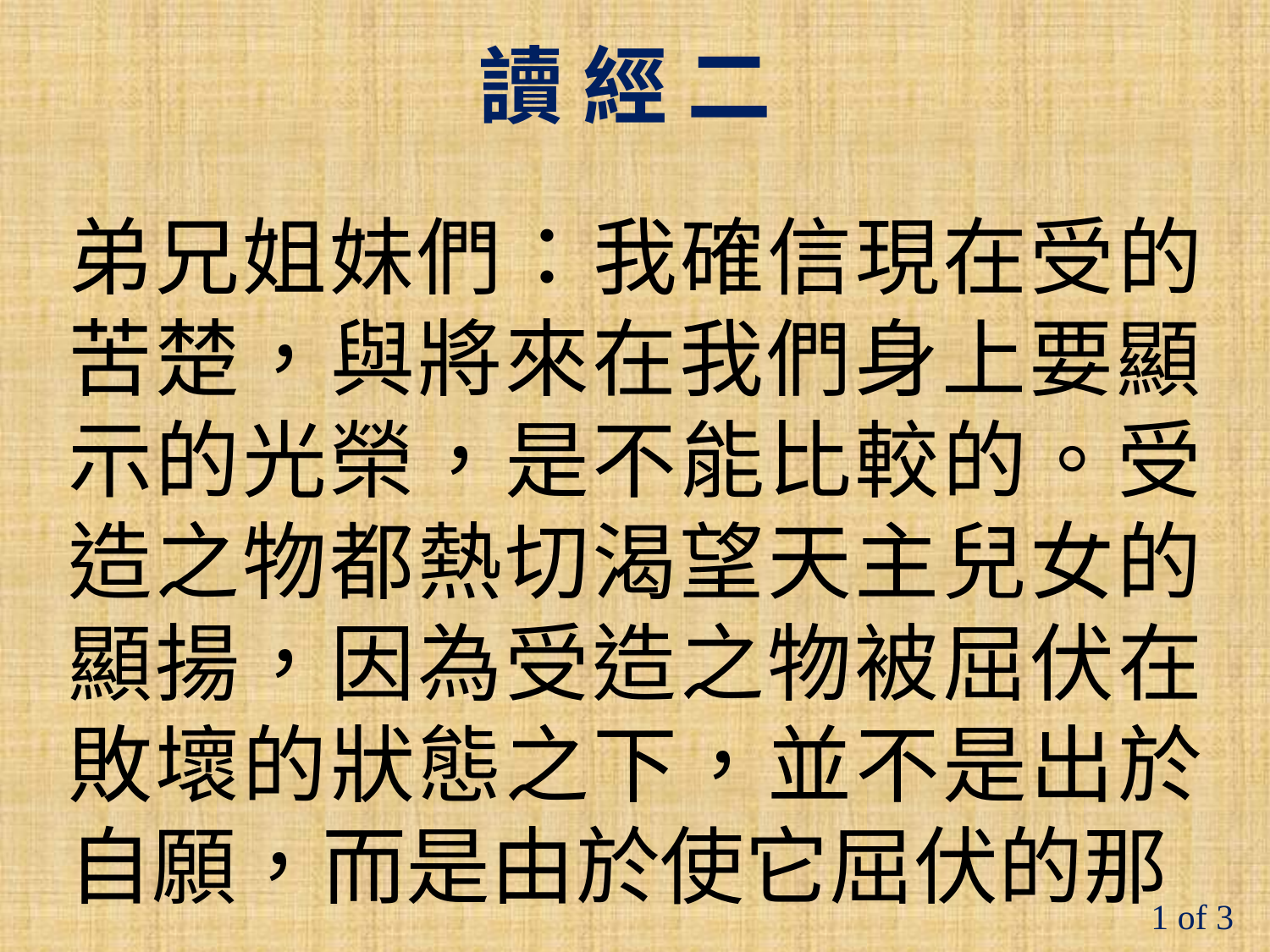

讀 經 二

弟兄姐妹們：我確信現在受的苦楚，與將來在我們身上要顯示的光榮，是不能比較的。受造之物都熱切渴望天主兒女的顯揚，因為受造之物被屈伏在敗壞的狀態之下，並不是出於自願，而是由於使它屈伏的那
1 of 3